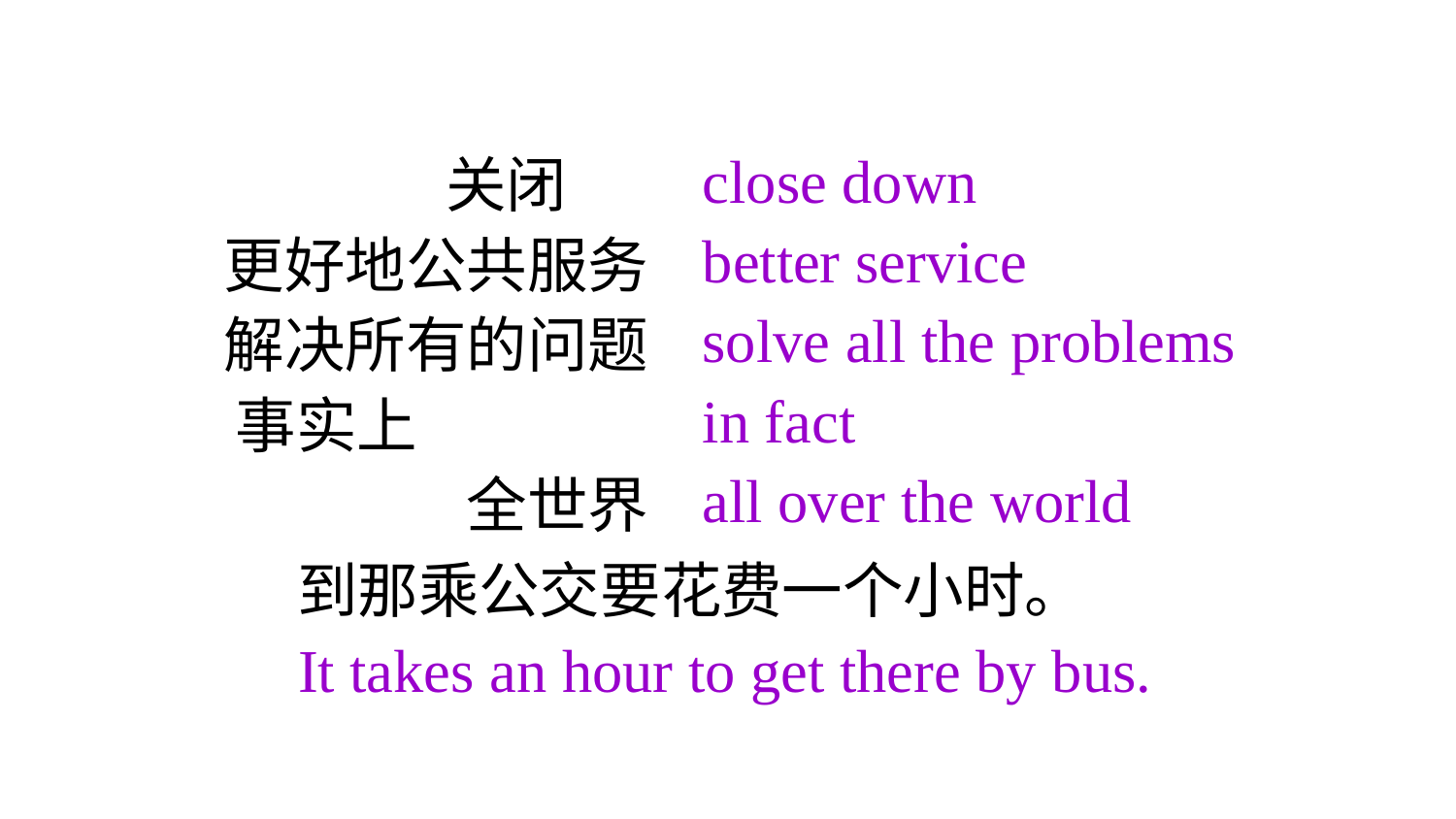

close down
                             better service
                             solve all the problems
                             in fact
                             all over the world
关闭
更好地公共服务
解决所有的问题
事实上
全世界
到那乘公交要花费一个小时。
It takes an hour to get there by bus.